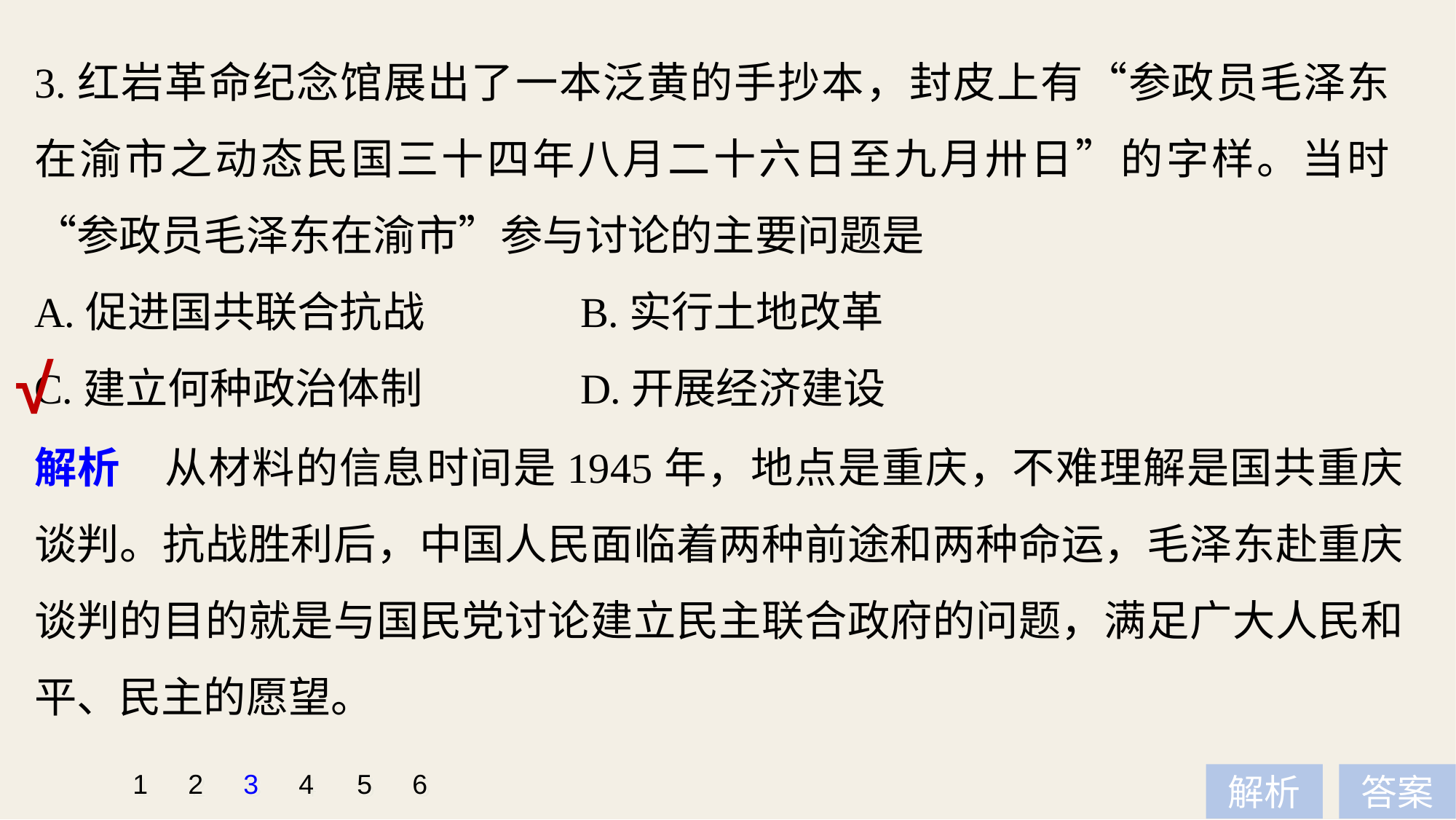

3.红岩革命纪念馆展出了一本泛黄的手抄本，封皮上有“参政员毛泽东在渝市之动态民国三十四年八月二十六日至九月卅日”的字样。当时“参政员毛泽东在渝市”参与讨论的主要问题是
A.促进国共联合抗战  		B.实行土地改革
C.建立何种政治体制  		D.开展经济建设
√
解析　从材料的信息时间是1945年，地点是重庆，不难理解是国共重庆谈判。抗战胜利后，中国人民面临着两种前途和两种命运，毛泽东赴重庆谈判的目的就是与国民党讨论建立民主联合政府的问题，满足广大人民和平、民主的愿望。
1
2
3
4
5
6
解析
答案